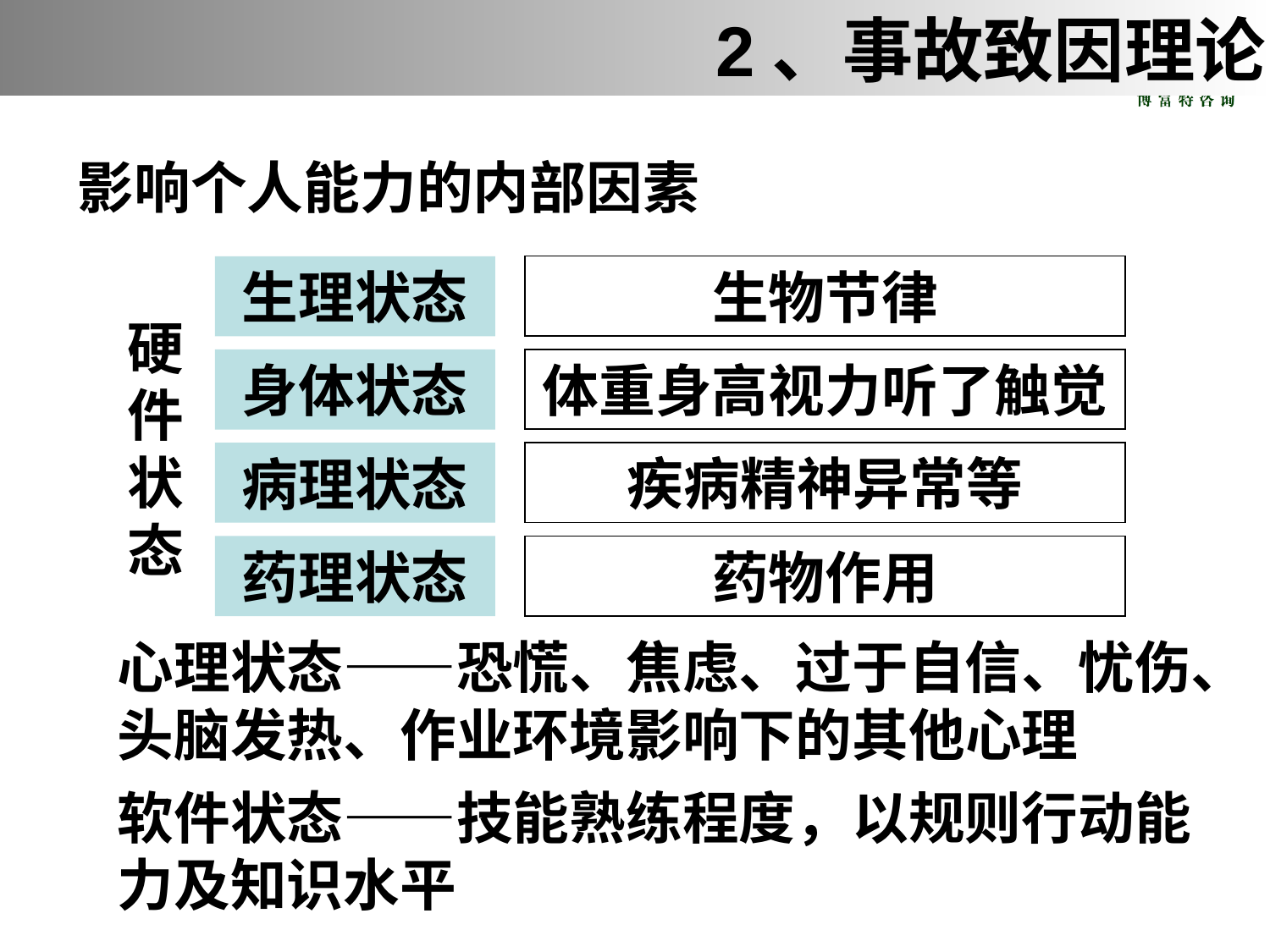

2、事故致因理论
影响个人能力的内部因素
生理状态
生物节律
硬件状态
身体状态
体重身高视力听了触觉
病理状态
疾病精神异常等
药理状态
药物作用
心理状态——恐慌、焦虑、过于自信、忧伤、头脑发热、作业环境影响下的其他心理
软件状态——技能熟练程度，以规则行动能力及知识水平